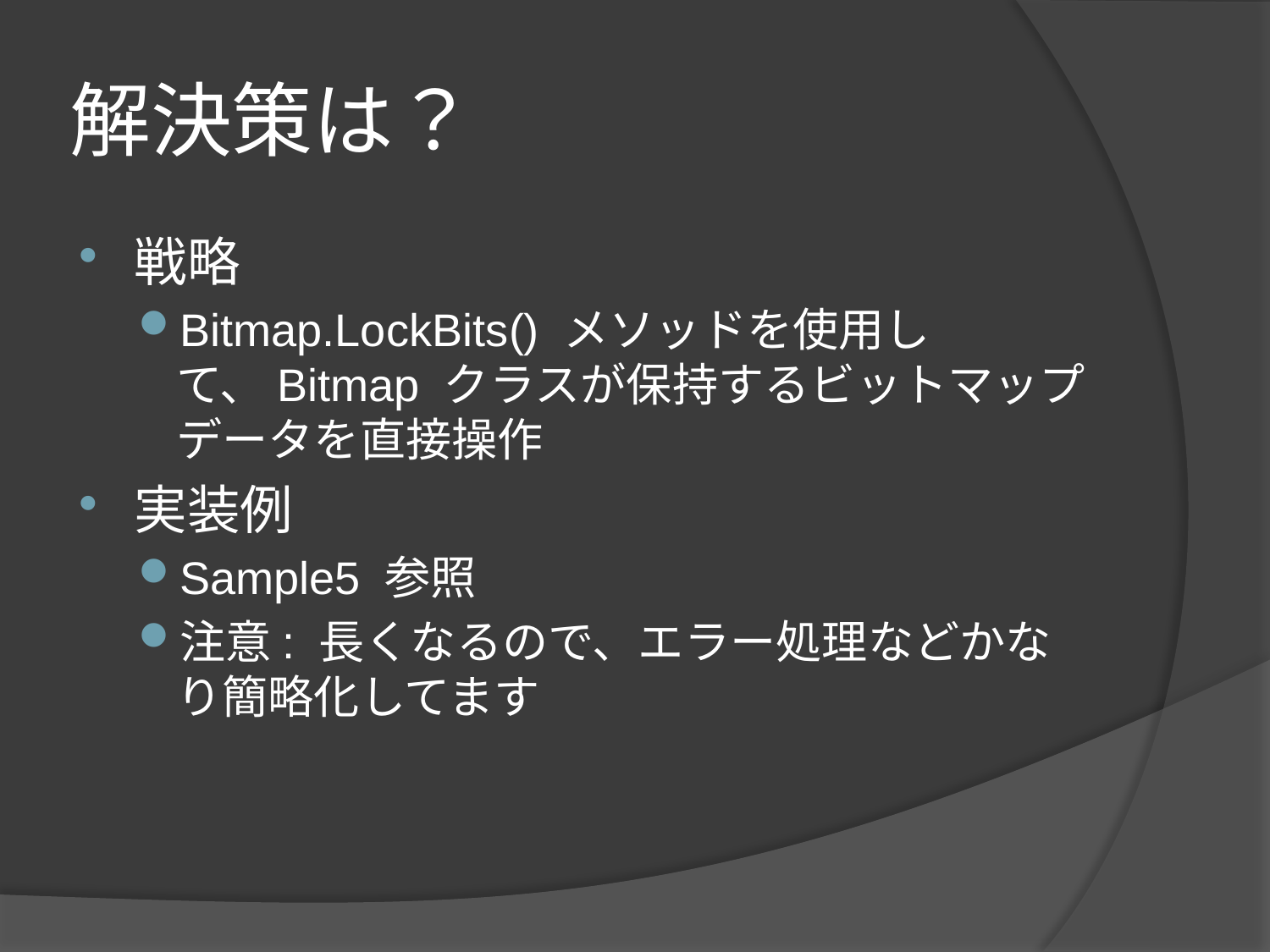

# 解決策は？
戦略
Bitmap.LockBits() メソッドを使用して、Bitmap クラスが保持するビットマップデータを直接操作
実装例
Sample5 参照
注意: 長くなるので、エラー処理などかなり簡略化してます